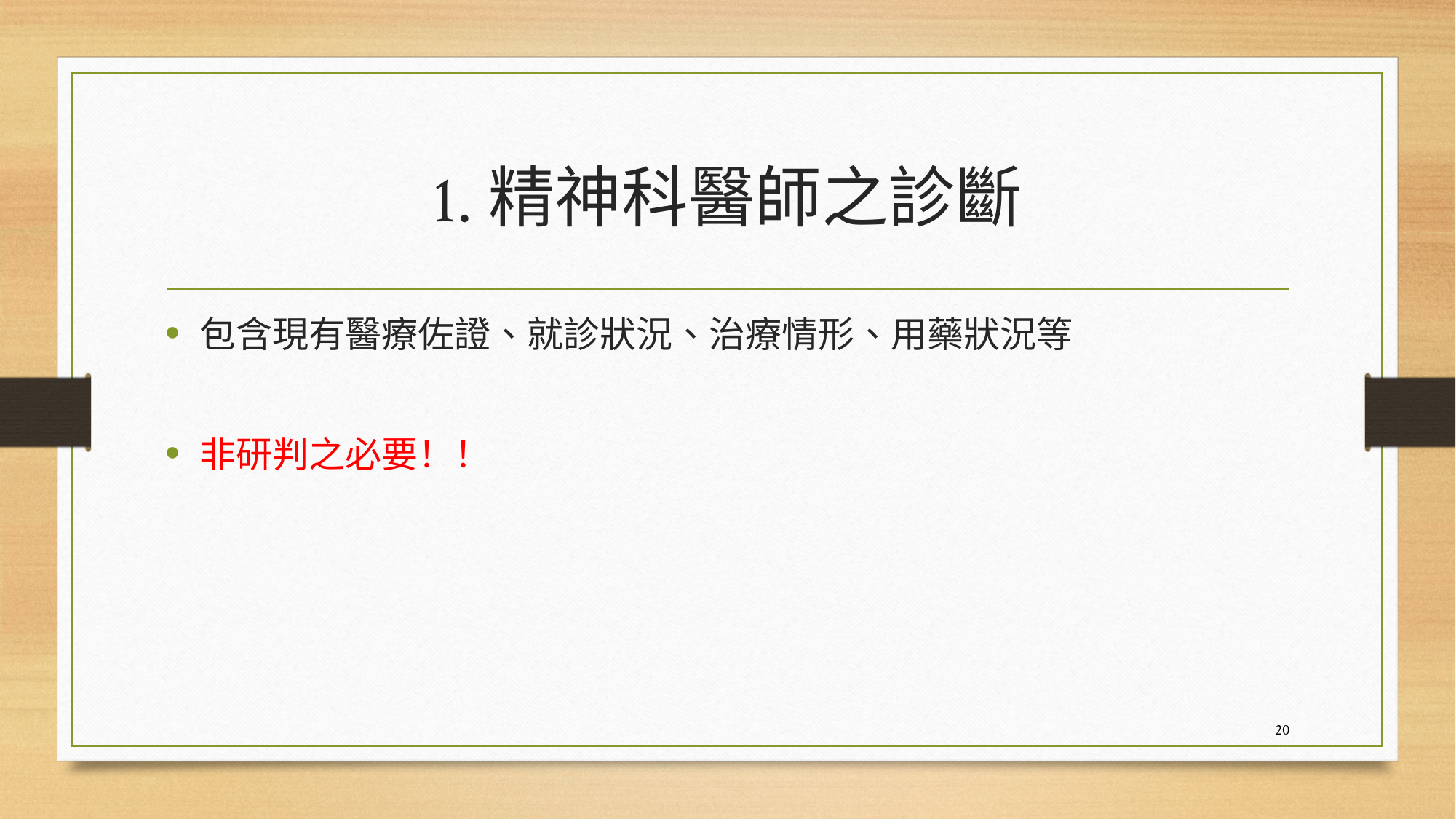

# 1.精神科醫師之診斷
包含現有醫療佐證、就診狀況、治療情形、用藥狀況等

非研判之必要！！
20